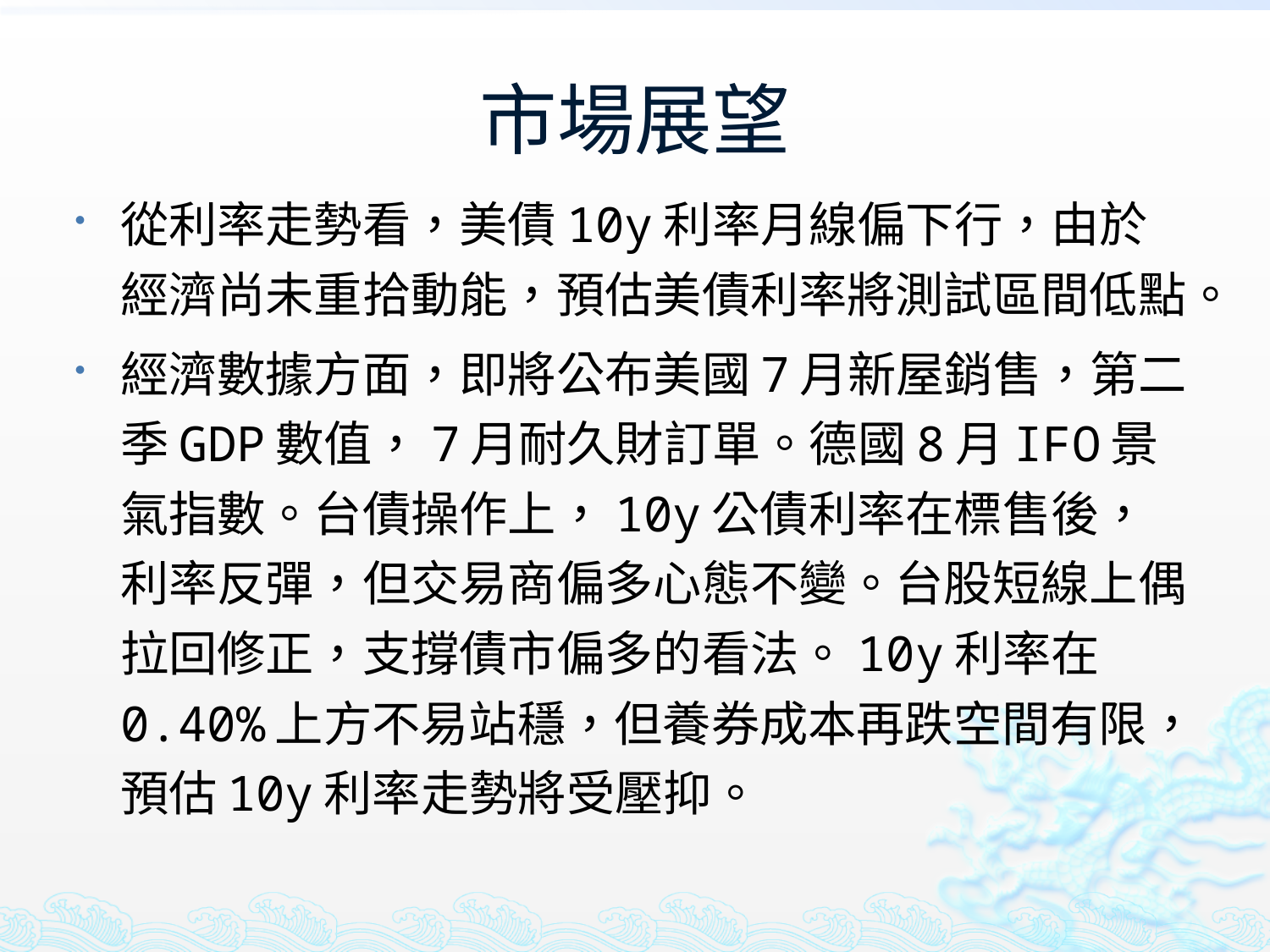

# 市場展望
從利率走勢看，美債10y利率月線偏下行，由於經濟尚未重拾動能，預估美債利率將測試區間低點。
經濟數據方面，即將公布美國7月新屋銷售，第二季GDP數值，7月耐久財訂單。德國8月IFO景氣指數。台債操作上，10y公債利率在標售後，利率反彈，但交易商偏多心態不變。台股短線上偶拉回修正，支撐債市偏多的看法。10y利率在0.40%上方不易站穩，但養券成本再跌空間有限，預估10y利率走勢將受壓抑。